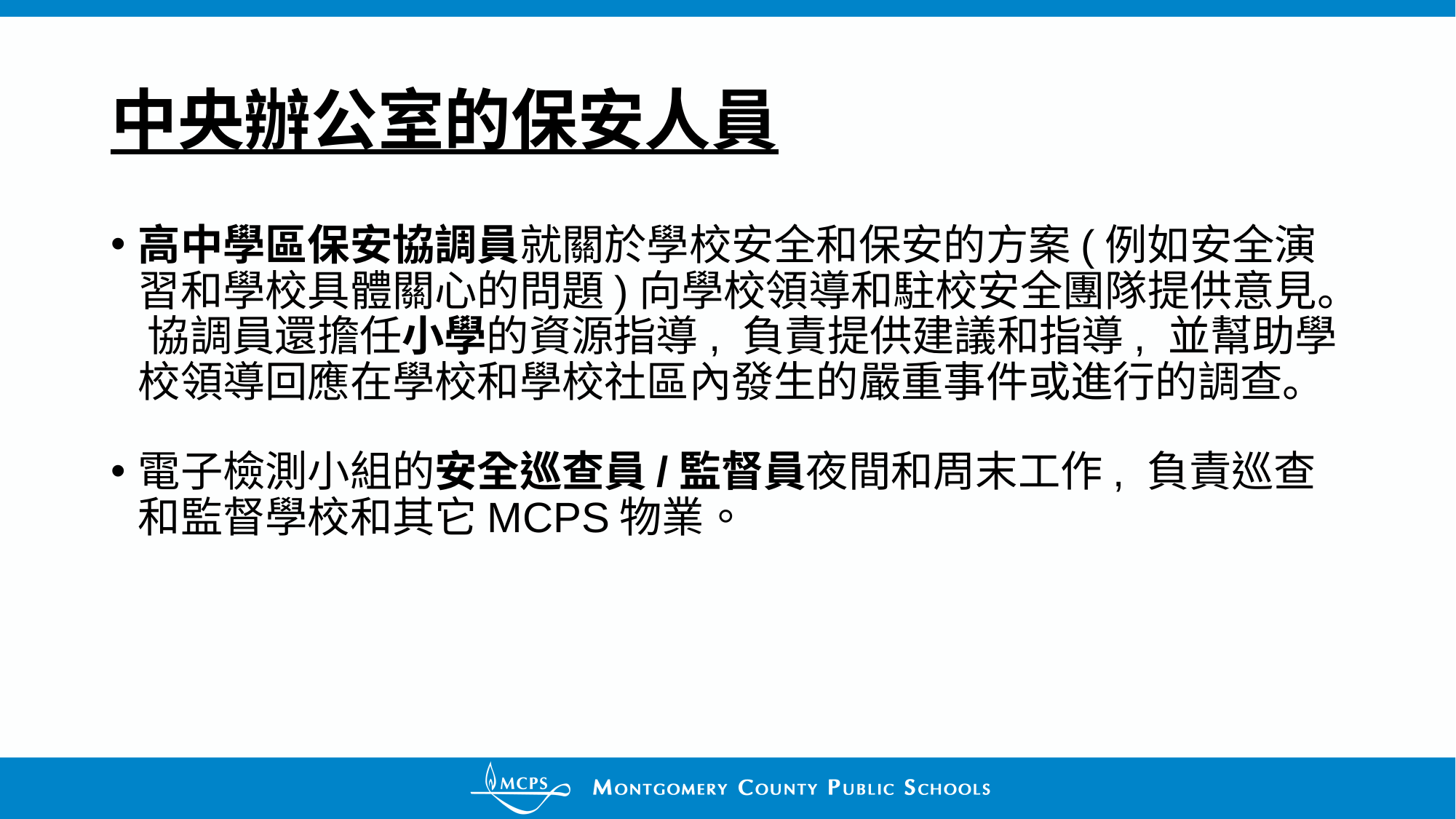

# 中央辦公室的保安人員
高中學區保安協調員就關於學校安全和保安的方案(例如安全演習和學校具體關心的問題)向學校領導和駐校安全團隊提供意見。 協調員還擔任小學的資源指導, 負責提供建議和指導, 並幫助學校領導回應在學校和學校社區內發生的嚴重事件或進行的調查。

電子檢測小組的安全巡查員/監督員夜間和周末工作, 負責巡查和監督學校和其它MCPS物業。